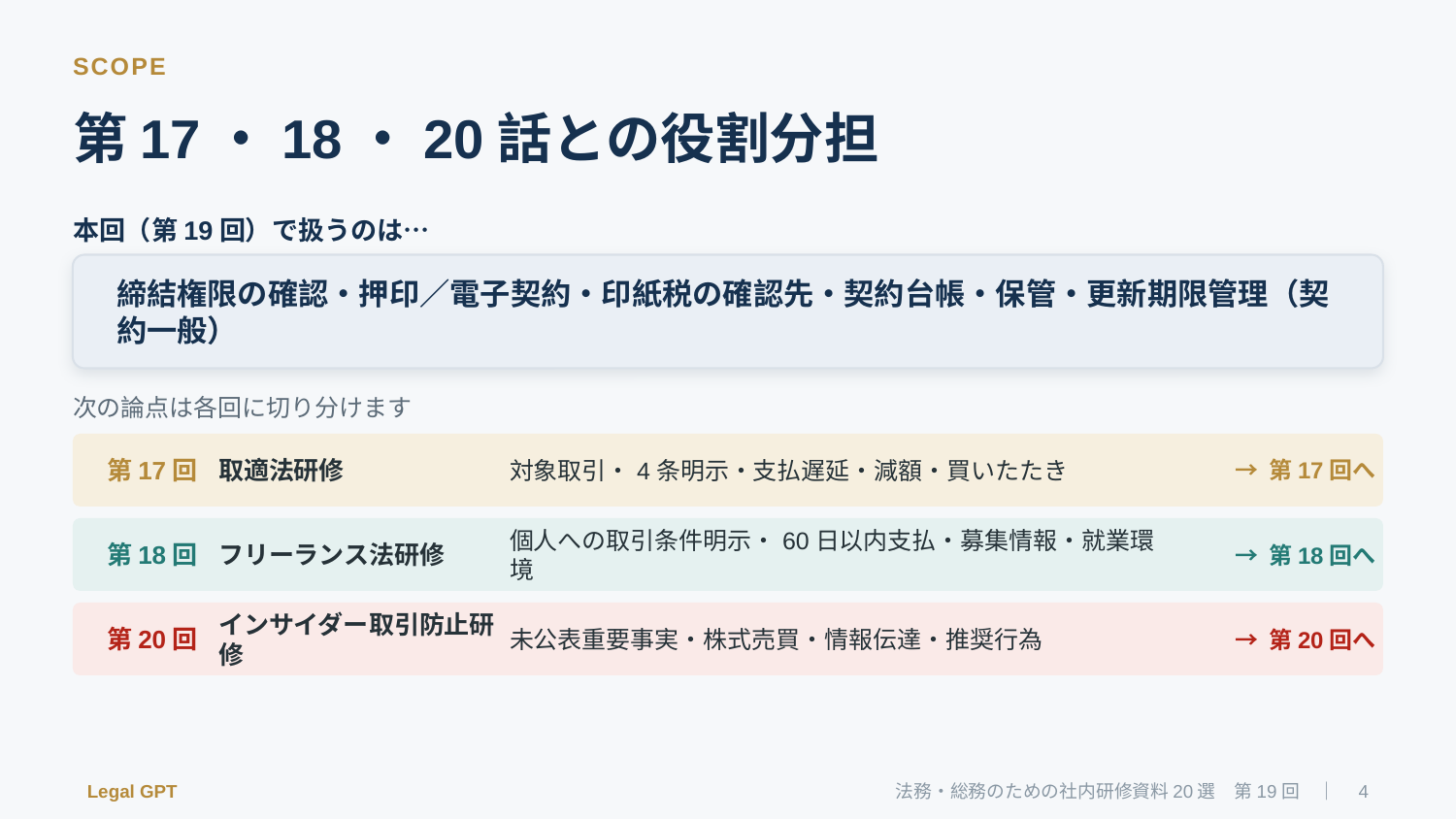

SCOPE
第17・18・20話との役割分担
本回（第19回）で扱うのは…

締結権限の確認・押印／電子契約・印紙税の確認先・契約台帳・保管・更新期限管理（契約一般）
次の論点は各回に切り分けます

第17回
取適法研修
対象取引・4条明示・支払遅延・減額・買いたたき
→ 第17回へ

第18回
フリーランス法研修
個人への取引条件明示・60日以内支払・募集情報・就業環境
→ 第18回へ

第20回
インサイダー取引防止研修
未公表重要事実・株式売買・情報伝達・推奨行為
→ 第20回へ
Legal GPT
法務・総務のための社内研修資料20選　第19回　｜　4